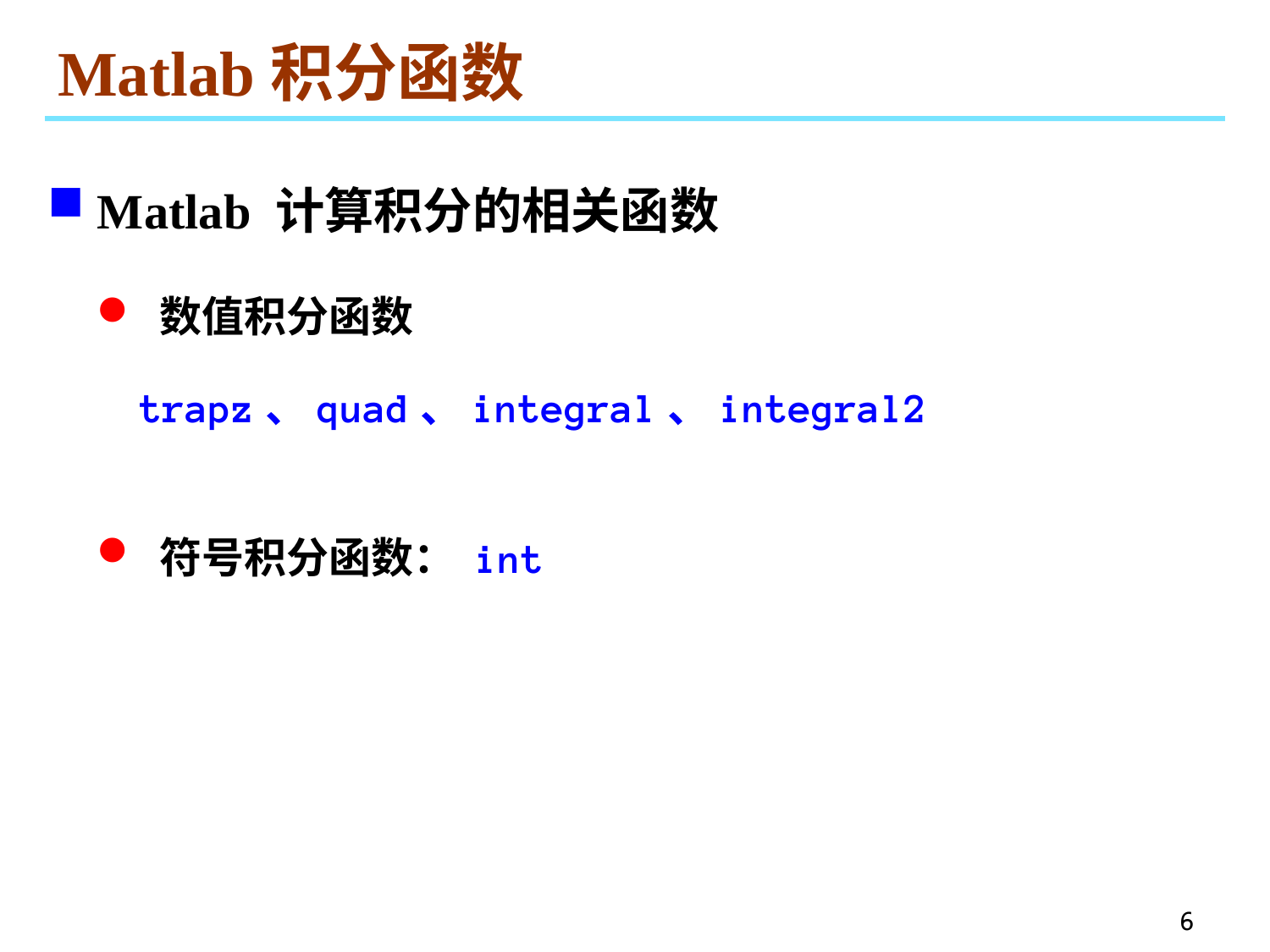

# Matlab积分函数
 Matlab 计算积分的相关函数
 数值积分函数
    trapz、quad、integral、integral2

 符号积分函数： int
6